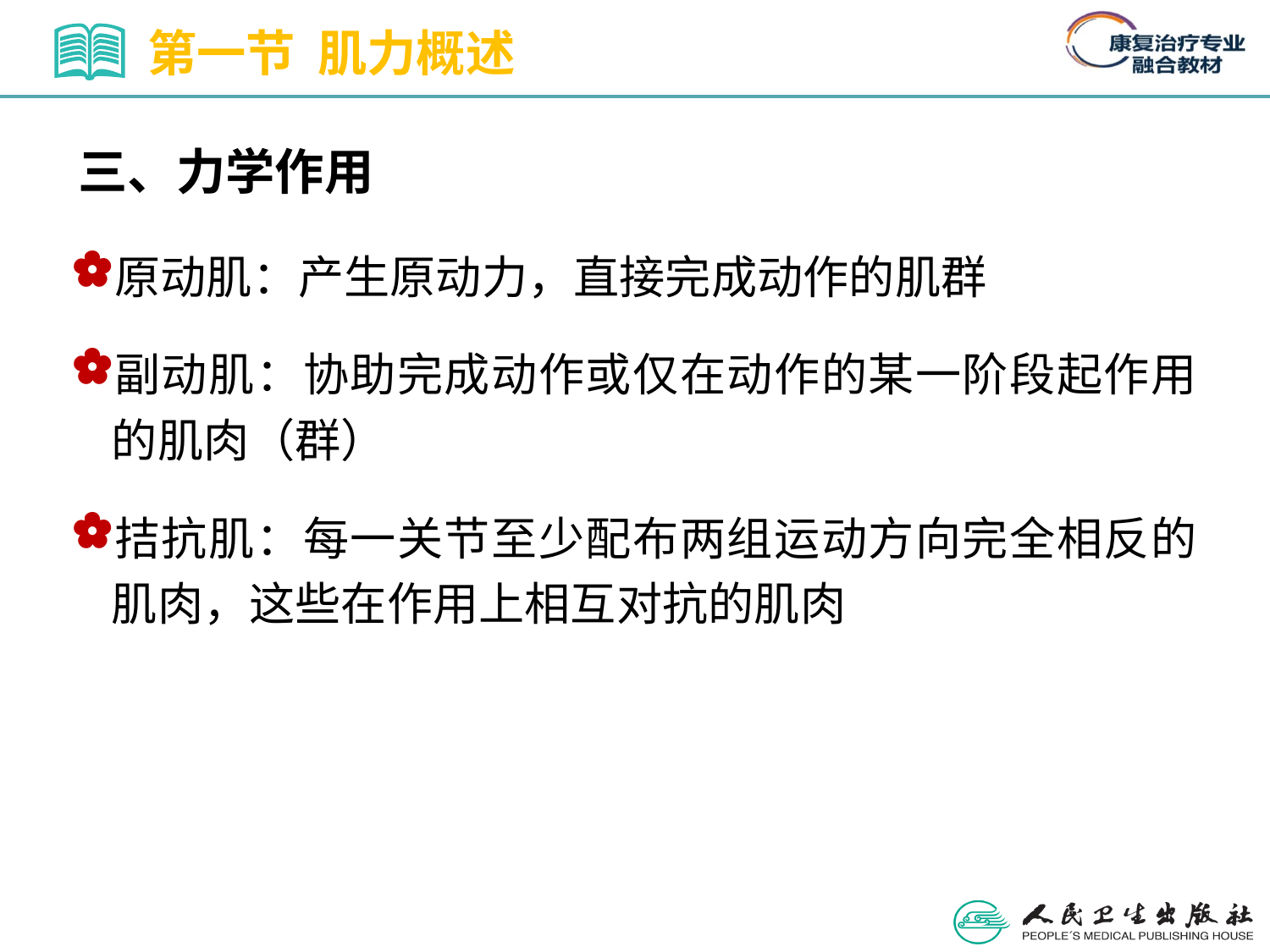

第一节  肌力概述
三、力学作用
原动肌：产生原动力，直接完成动作的肌群
副动肌：协助完成动作或仅在动作的某一阶段起作用的肌肉（群）
拮抗肌：每一关节至少配布两组运动方向完全相反的肌肉，这些在作用上相互对抗的肌肉